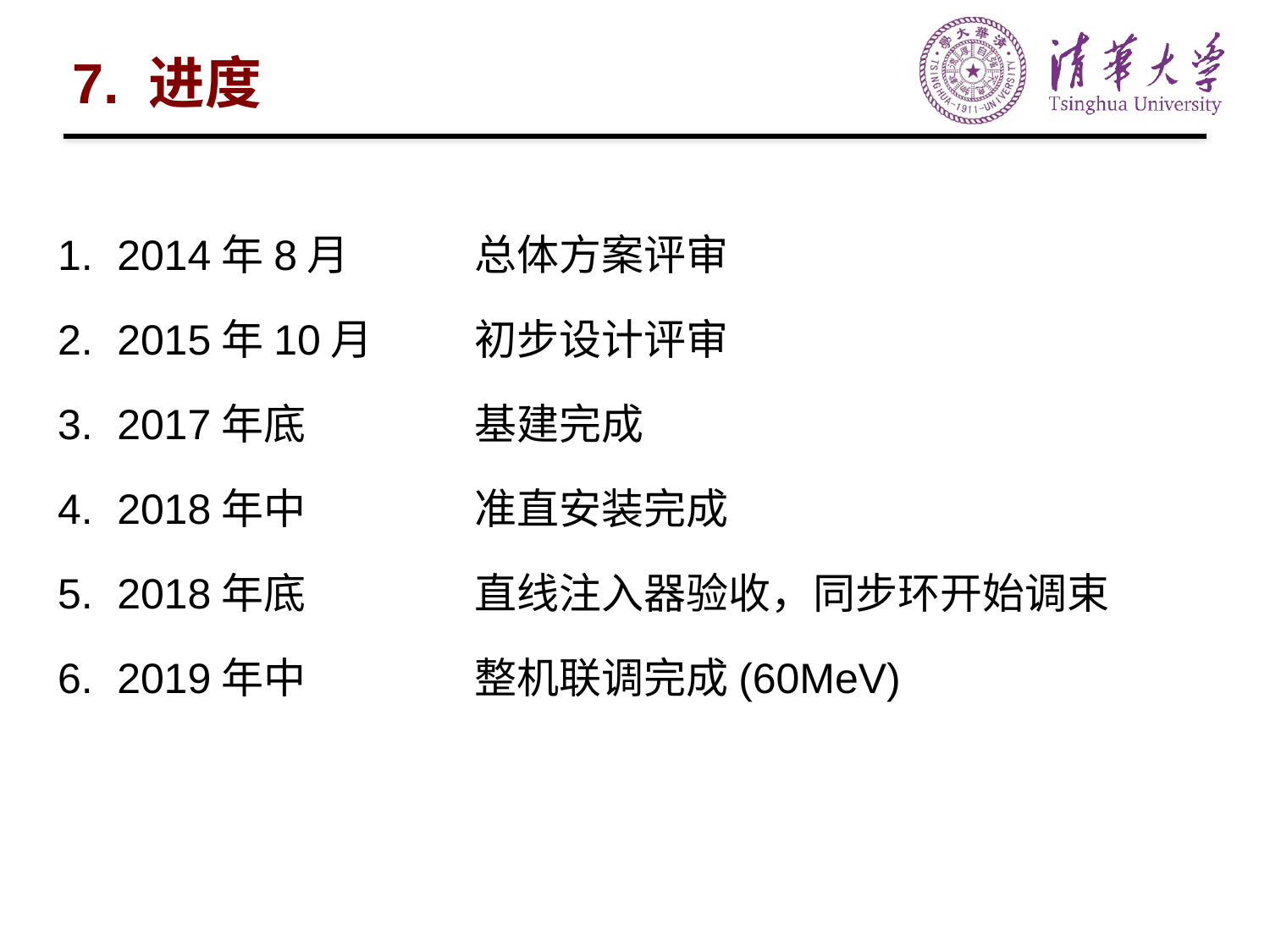

# 7. 进度
  2014年8月	总体方案评审
  2015年10月   	初步设计评审
  2017年底		基建完成
  2018年中		准直安装完成
  2018年底	  	直线注入器验收，同步环开始调束
  2019年中		整机联调完成(60MeV)